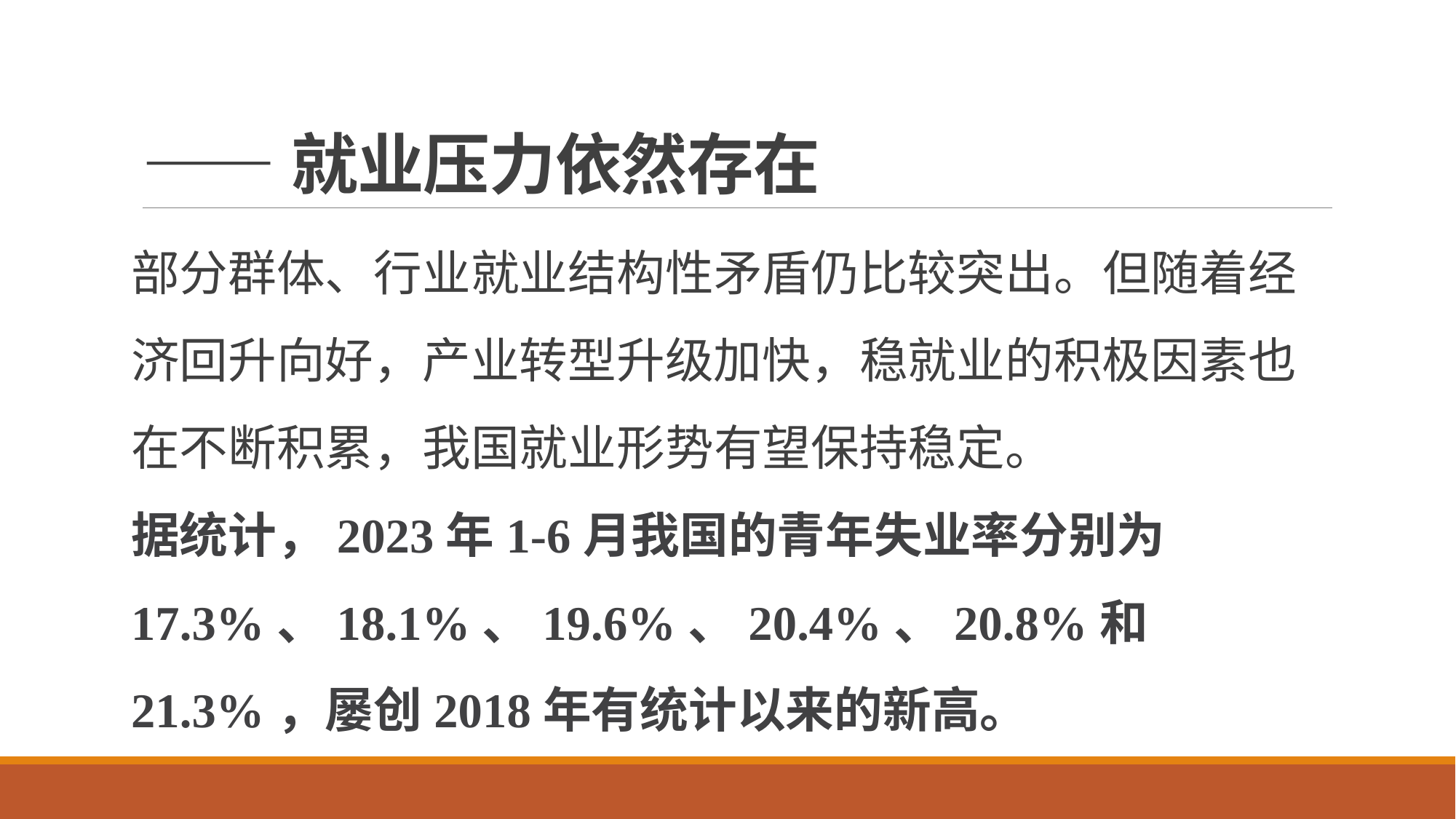

# ——就业压力依然存在
部分群体、行业就业结构性矛盾仍比较突出。但随着经济回升向好，产业转型升级加快，稳就业的积极因素也在不断积累，我国就业形势有望保持稳定。
据统计，2023年1-6月我国的青年失业率分别为17.3%、18.1%、19.6%、20.4%、20.8%和21.3%，屡创2018年有统计以来的新高。